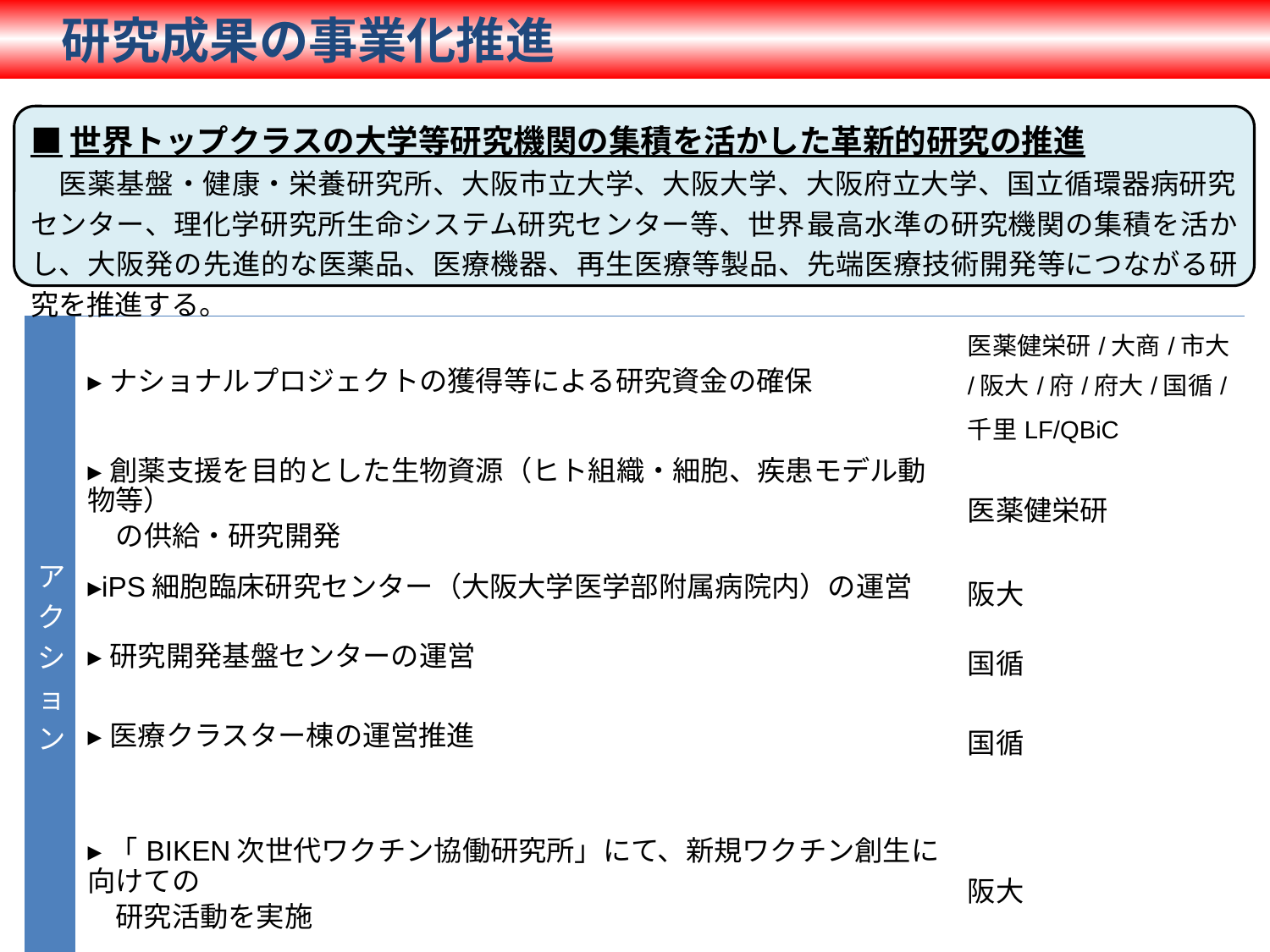

研究成果の事業化推進
■世界トップクラスの大学等研究機関の集積を活かした革新的研究の推進
　医薬基盤・健康・栄養研究所、大阪市立大学、大阪大学、大阪府立大学、国立循環器病研究センター、理化学研究所生命システム研究センター等、世界最高水準の研究機関の集積を活かし、大阪発の先進的な医薬品、医療機器、再生医療等製品、先端医療技術開発等につながる研究を推進する。
| アクション | ▸ナショナルプロジェクトの獲得等による研究資金の確保 | 医薬健栄研/大商/市大/阪大/府/府大/国循/ 千里LF/QBiC |
| --- | --- | --- |
|  | ▸創薬支援を目的とした生物資源（ヒト組織・細胞、疾患モデル動物等） 　の供給・研究開発 | 医薬健栄研 |
|  | ▸iPS細胞臨床研究センター（大阪大学医学部附属病院内）の運営 | 阪大 |
|  | ▸研究開発基盤センターの運営 | 国循 |
|  | ▸医療クラスター棟の運営推進 | 国循 |
|  | ▸「BIKEN次世代ワクチン協働研究所」にて、新規ワクチン創生に向けての 　研究活動を実施 | 阪大 |